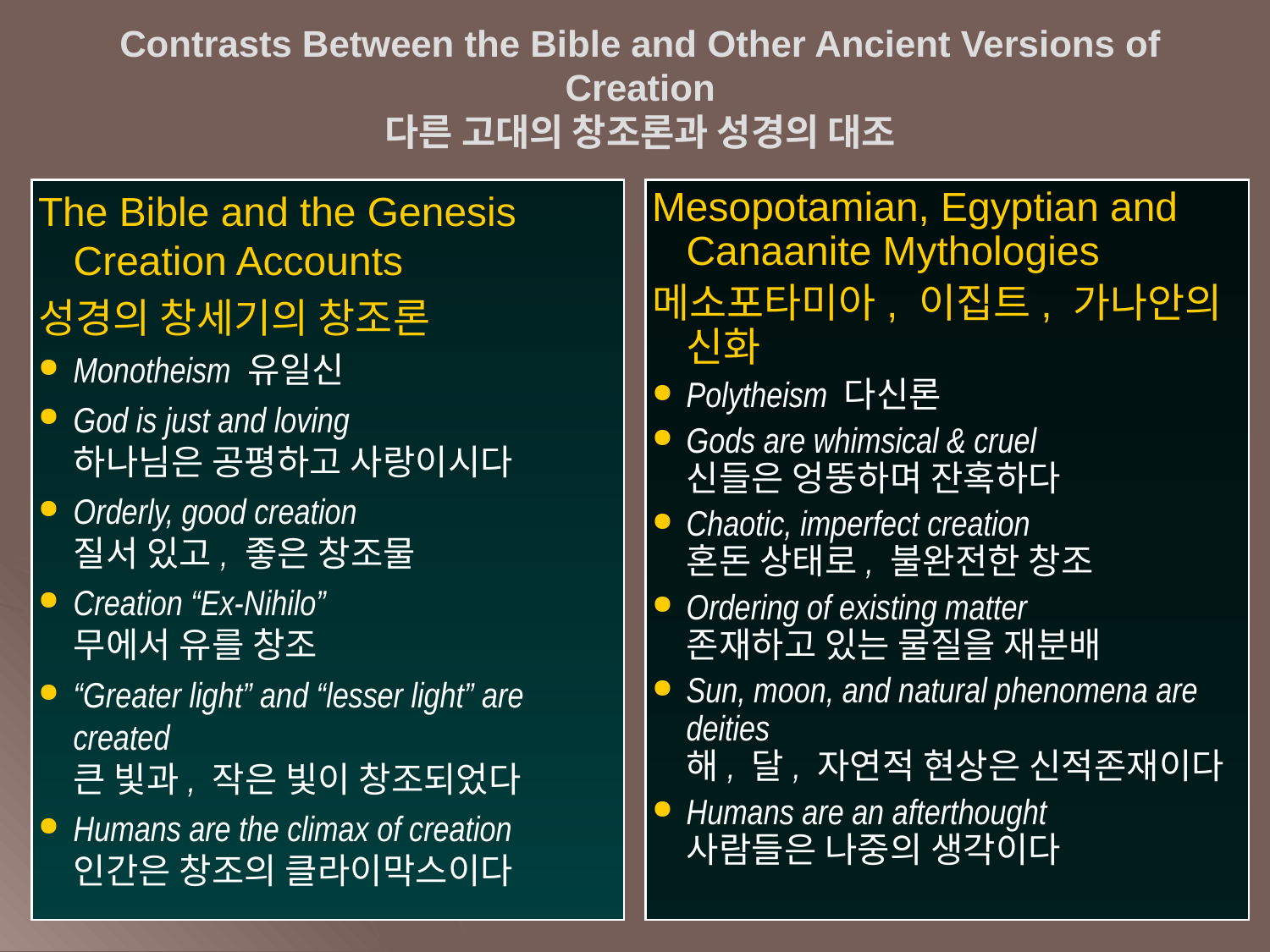

Contrasts Between the Bible and Other Ancient Versions of Creation
다른 고대의 창조론과 성경의 대조
The Bible and the Genesis Creation Accounts
성경의 창세기의 창조론
Monotheism 유일신
God is just and loving
하나님은 공평하고 사랑이시다
Orderly, good creation
질서 있고, 좋은 창조물
Creation “Ex-Nihilo”
무에서 유를 창조
“Greater light” and “lesser light” are created
큰 빛과, 작은 빛이 창조되었다
Humans are the climax of creation
인간은 창조의 클라이막스이다
Mesopotamian, Egyptian and Canaanite Mythologies
메소포타미아, 이집트, 가나안의 신화
Polytheism 다신론
Gods are whimsical & cruel
신들은 엉뚱하며 잔혹하다
Chaotic, imperfect creation
혼돈 상태로, 불완전한 창조
Ordering of existing matter
존재하고 있는 물질을 재분배
Sun, moon, and natural phenomena are deities
해, 달, 자연적 현상은 신적존재이다
Humans are an afterthought
사람들은 나중의 생각이다